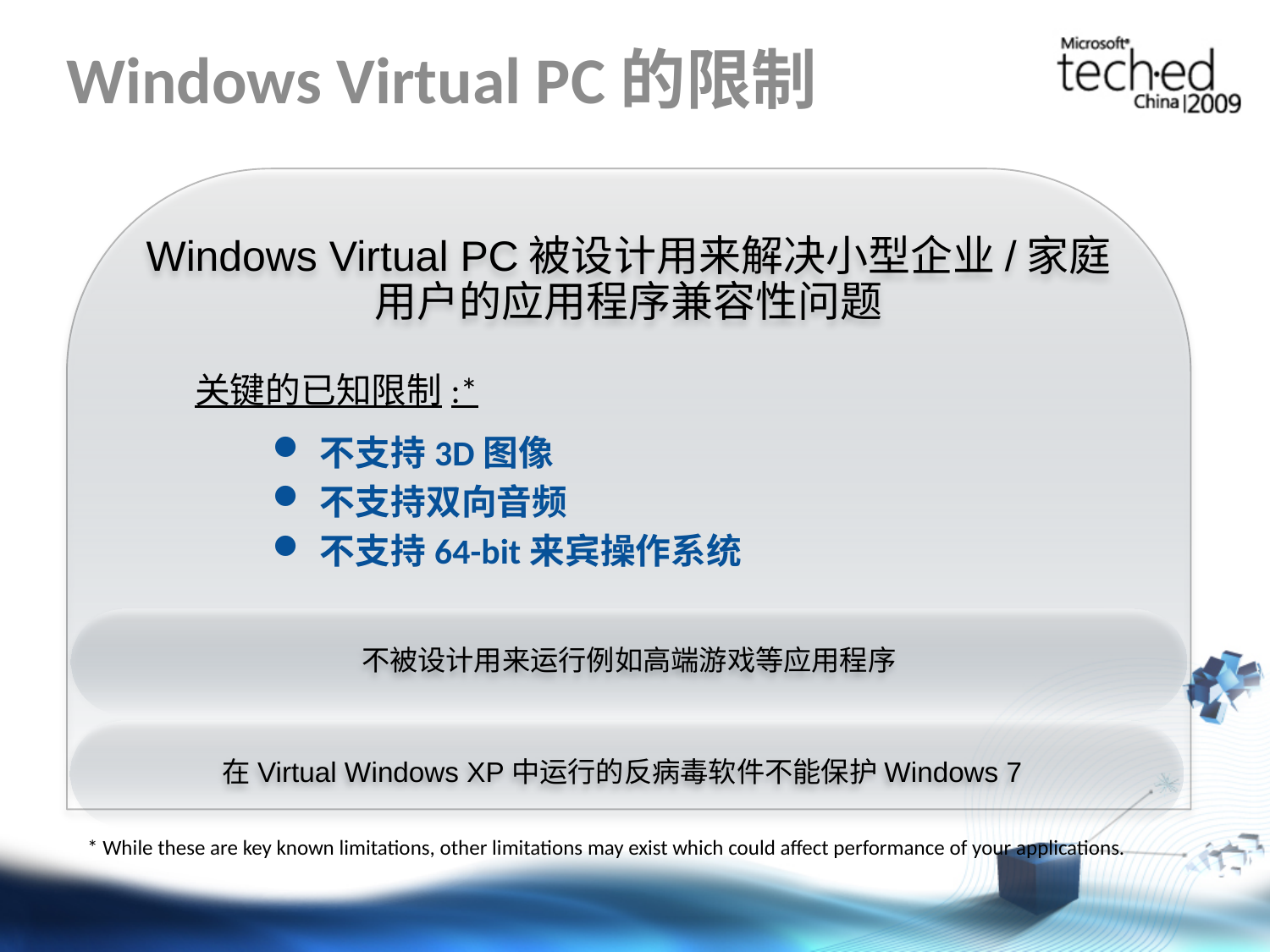

# Windows Virtual PC的限制
Windows Virtual PC被设计用来解决小型企业/家庭用户的应用程序兼容性问题

关键的已知限制:*
不支持3D图像
不支持双向音频
不支持64-bit来宾操作系统

不被设计用来运行例如高端游戏等应用程序
在Virtual Windows XP中运行的反病毒软件不能保护Windows 7
* While these are key known limitations, other limitations may exist which could affect performance of your applications.